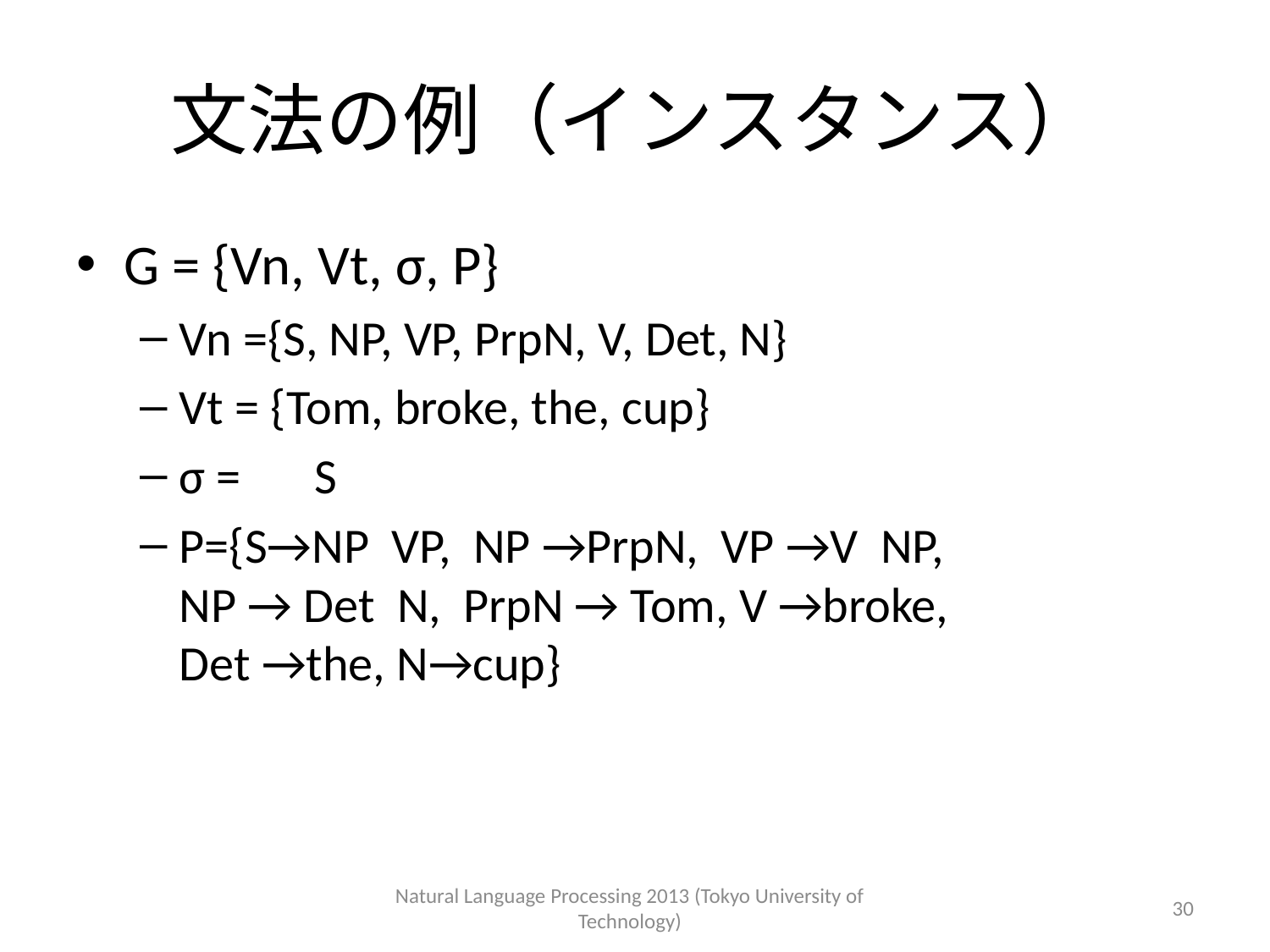

# 文法の例（インスタンス）
G = {Vn, Vt, σ, P}
Vn ={S, NP, VP, PrpN, V, Det, N}
Vt = {Tom, broke, the, cup}
σ =　S
P={S→NP  VP,  NP →PrpN,  VP →V  NP,
NP → Det  N,  PrpN → Tom, V →broke,
Det →the, N→cup}
Natural Language Processing 2013 (Tokyo University of Technology)
30